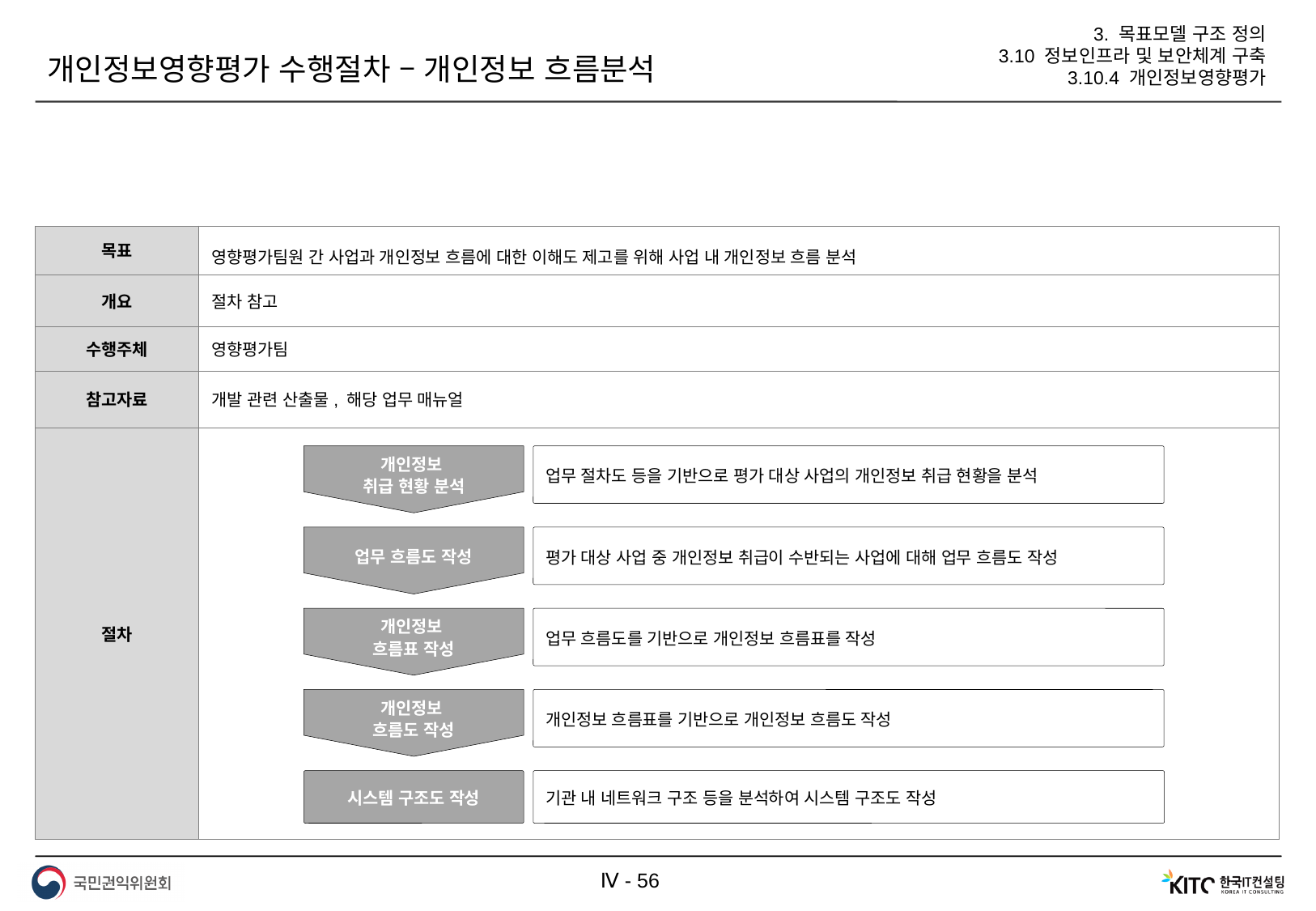

3. 목표모델 구조 정의
3.10 정보인프라 및 보안체계 구축
3.10.4 개인정보영향평가
개인정보영향평가 수행절차 – 개인정보 흐름분석
| 목표 | 영향평가팀원 간 사업과 개인정보 흐름에 대한 이해도 제고를 위해 사업 내 개인정보 흐름 분석 |
| --- | --- |
| 개요 | 절차 참고 |
| 수행주체 | 영향평가팀 |
| 참고자료 | 개발 관련 산출물, 해당 업무 매뉴얼 |
| 절차 |  |
개인정보
취급 현황 분석
업무 절차도 등을 기반으로 평가 대상 사업의 개인정보 취급 현황을 분석
업무 흐름도 작성
평가 대상 사업 중 개인정보 취급이 수반되는 사업에 대해 업무 흐름도 작성
개인정보
흐름표 작성
업무 흐름도를 기반으로 개인정보 흐름표를 작성
개인정보
흐름도 작성
개인정보 흐름표를 기반으로 개인정보 흐름도 작성
시스템 구조도 작성
기관 내 네트워크 구조 등을 분석하여 시스템 구조도 작성